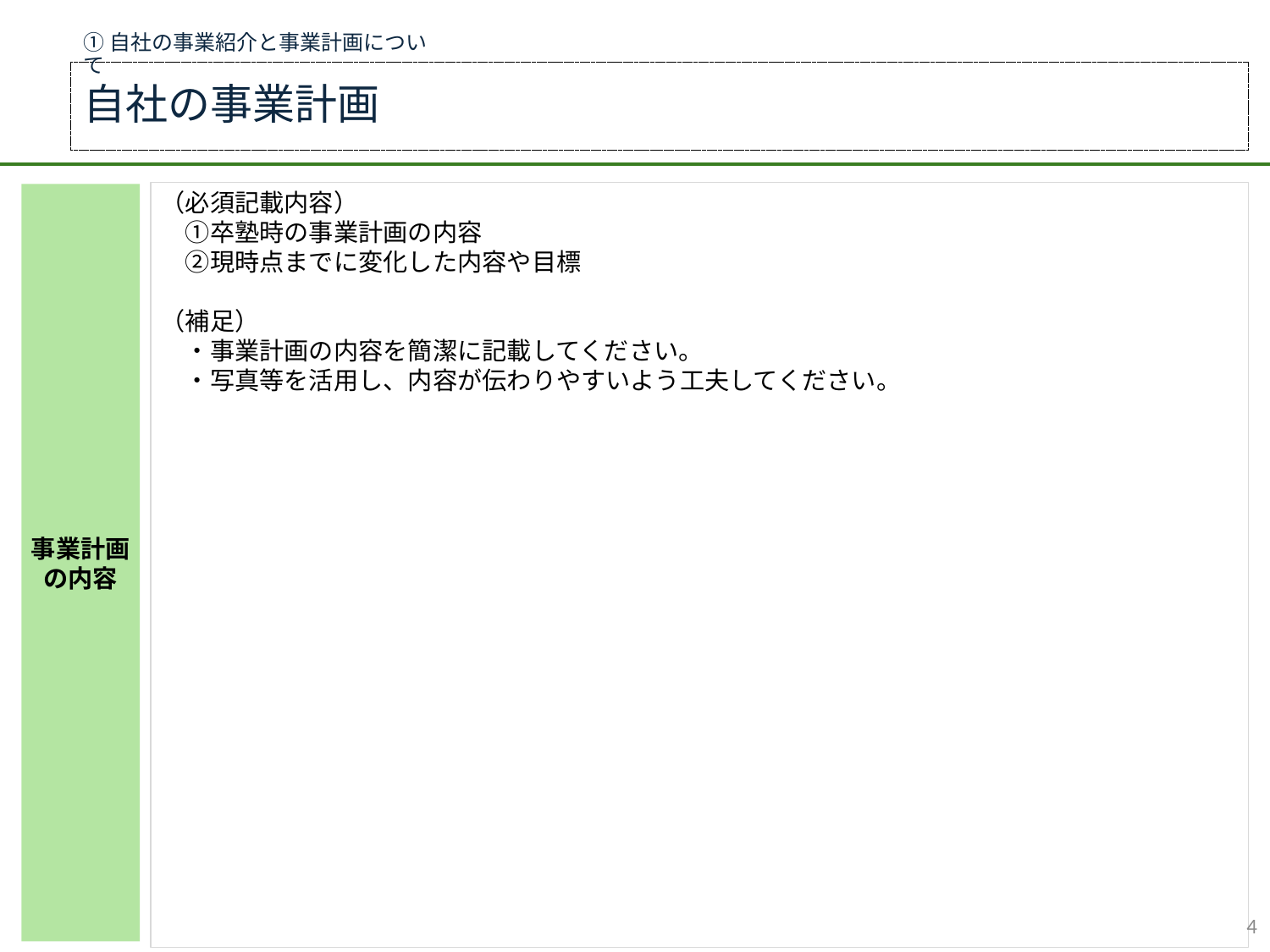

①自社の事業紹介と事業計画について
自社の事業計画
（必須記載内容）
　①卒塾時の事業計画の内容
　②現時点までに変化した内容や目標

（補足）
　・事業計画の内容を簡潔に記載してください。
　・写真等を活用し、内容が伝わりやすいよう工夫してください。
事業計画
の内容

4